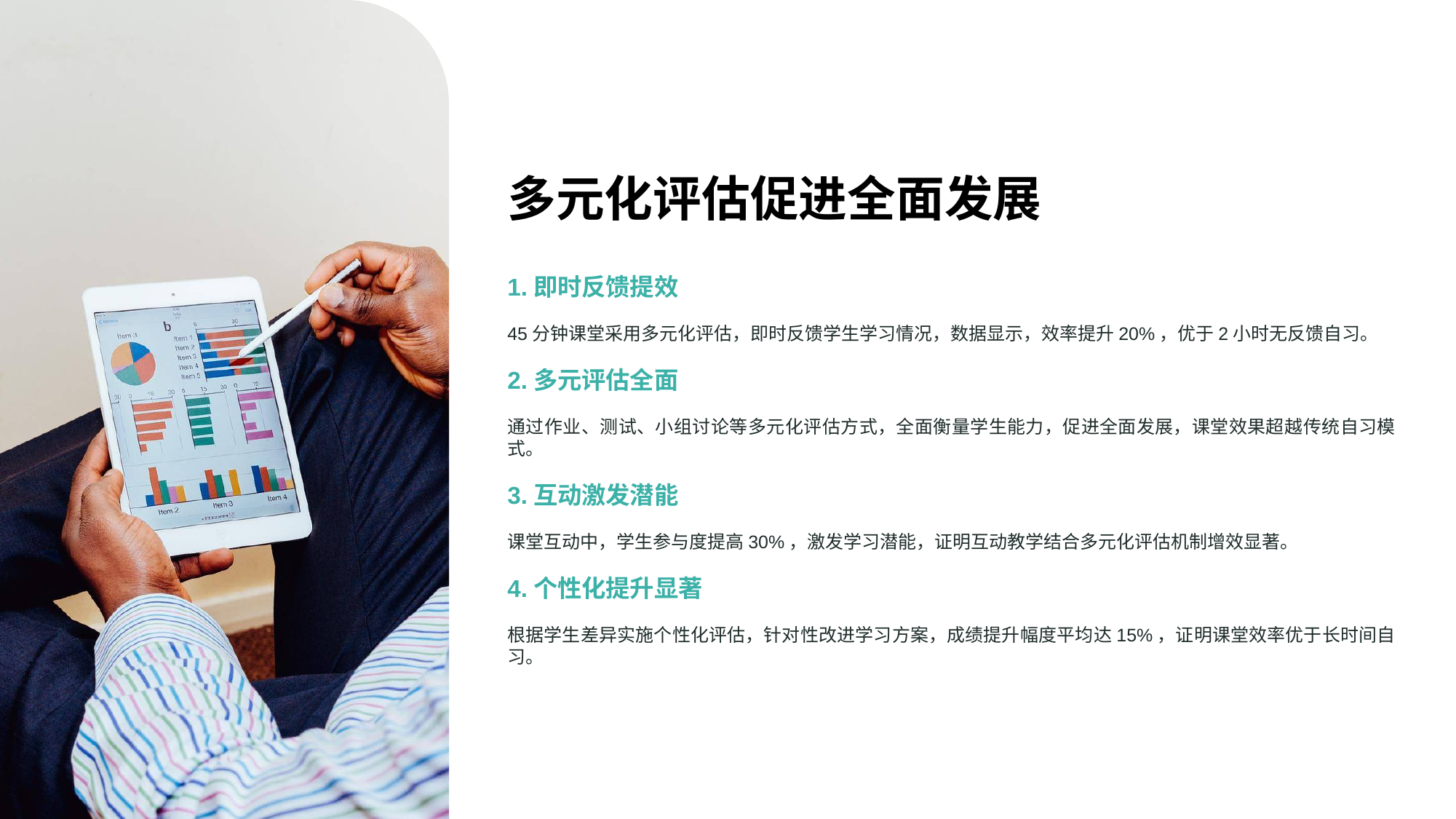

多元化评估促进全面发展
1.即时反馈提效
45分钟课堂采用多元化评估，即时反馈学生学习情况，数据显示，效率提升20%，优于2小时无反馈自习。
2.多元评估全面
通过作业、测试、小组讨论等多元化评估方式，全面衡量学生能力，促进全面发展，课堂效果超越传统自习模式。
3.互动激发潜能
课堂互动中，学生参与度提高30%，激发学习潜能，证明互动教学结合多元化评估机制增效显著。
4.个性化提升显著
根据学生差异实施个性化评估，针对性改进学习方案，成绩提升幅度平均达15%，证明课堂效率优于长时间自习。